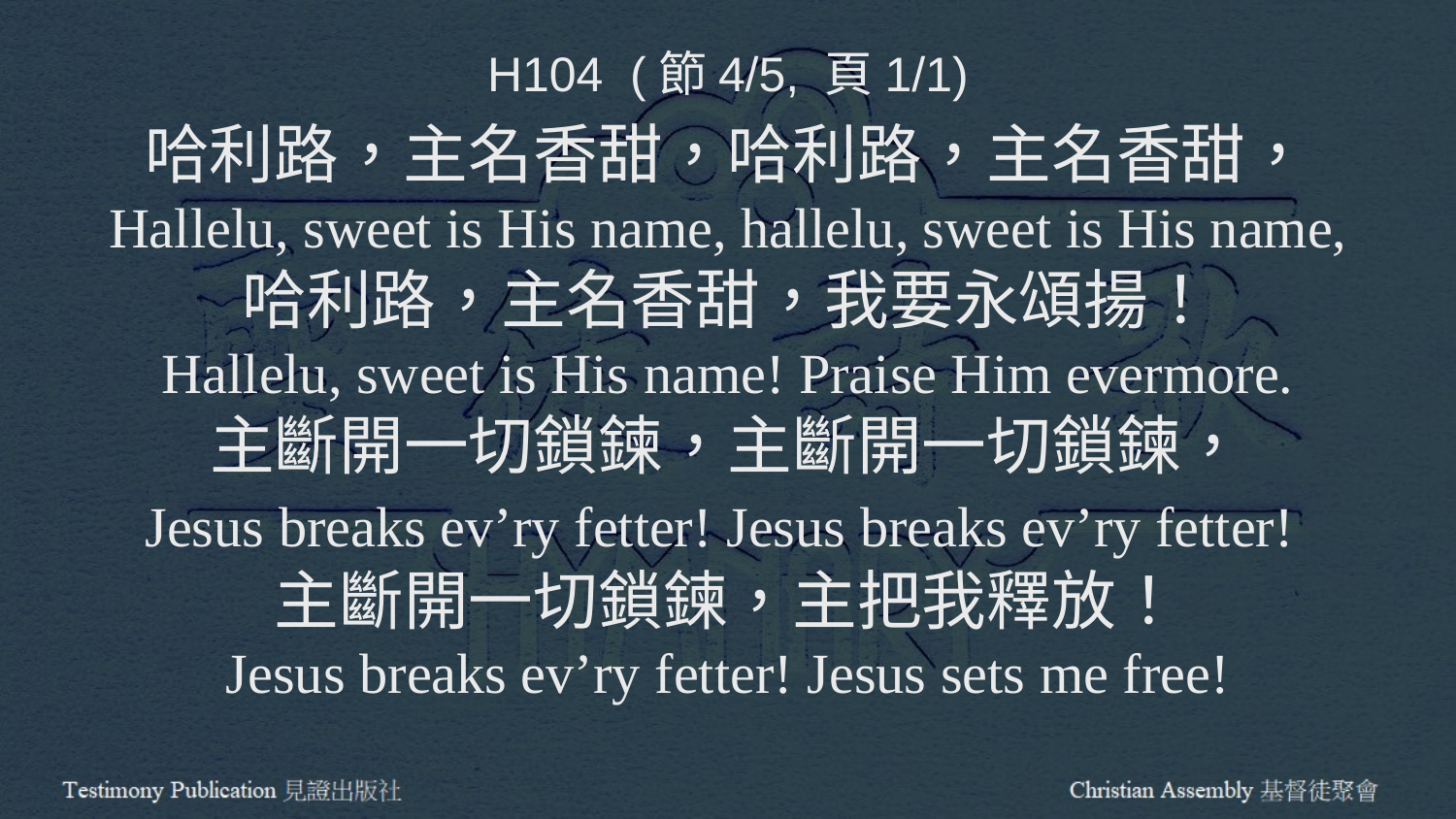

H104  (節4/5, 頁1/1)
哈利路，主名香甜，哈利路，主名香甜，
Hallelu, sweet is His name, hallelu, sweet is His name,
哈利路，主名香甜，我要永頌揚！
Hallelu, sweet is His name! Praise Him evermore.
主斷開一切鎖鍊，主斷開一切鎖鍊，
Jesus breaks ev’ry fetter! Jesus breaks ev’ry fetter!
主斷開一切鎖鍊，主把我釋放！
Jesus breaks ev’ry fetter! Jesus sets me free!